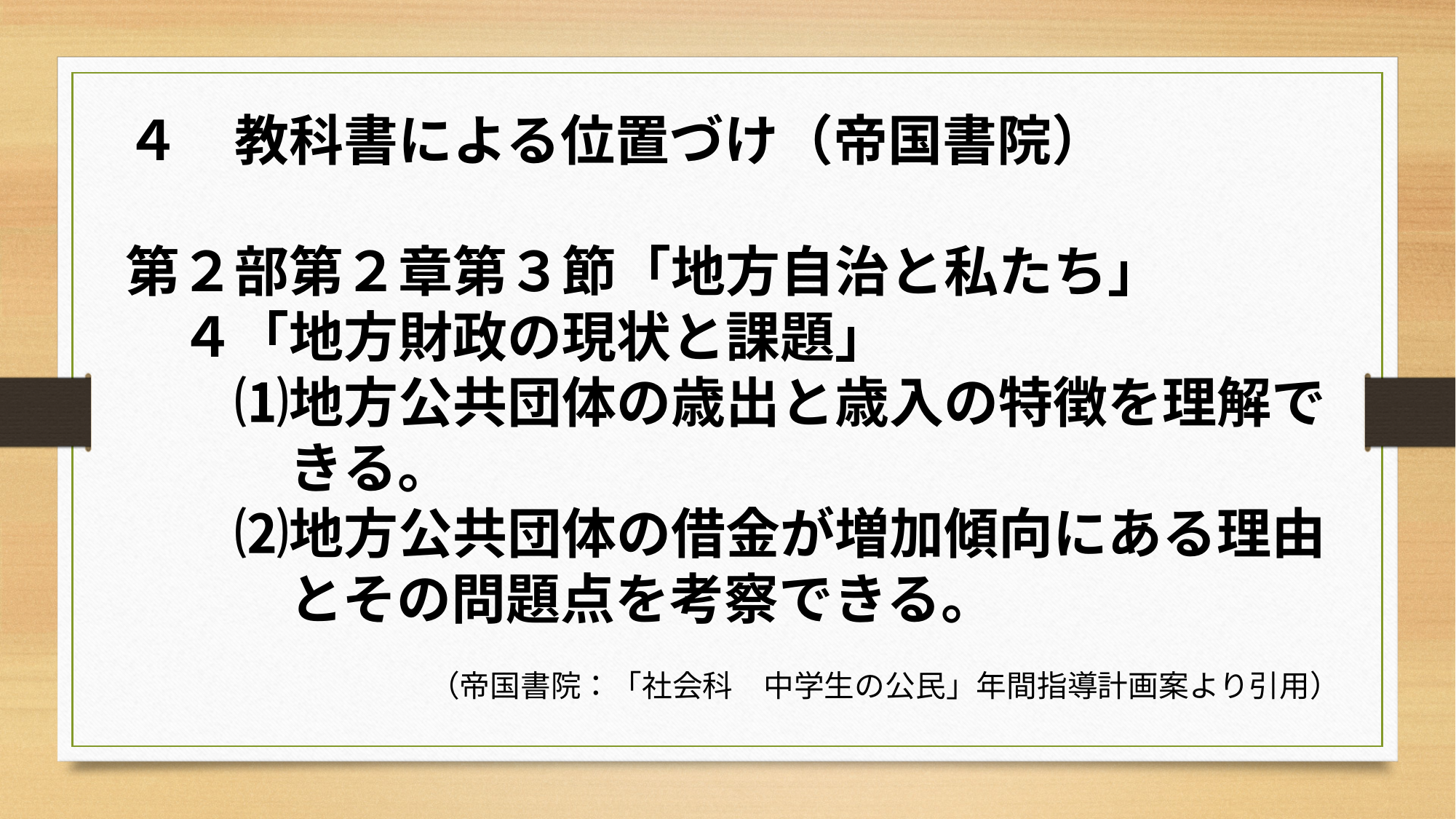

４　教科書による位置づけ（帝国書院）

第２部第２章第３節「地方自治と私たち」
　４「地方財政の現状と課題」
　　⑴地方公共団体の歳出と歳入の特徴を理解で
　　　きる。
　　⑵地方公共団体の借金が増加傾向にある理由
　　　とその問題点を考察できる。

　　　　　　　　　　（帝国書院：「社会科　中学生の公民」年間指導計画案より引用）